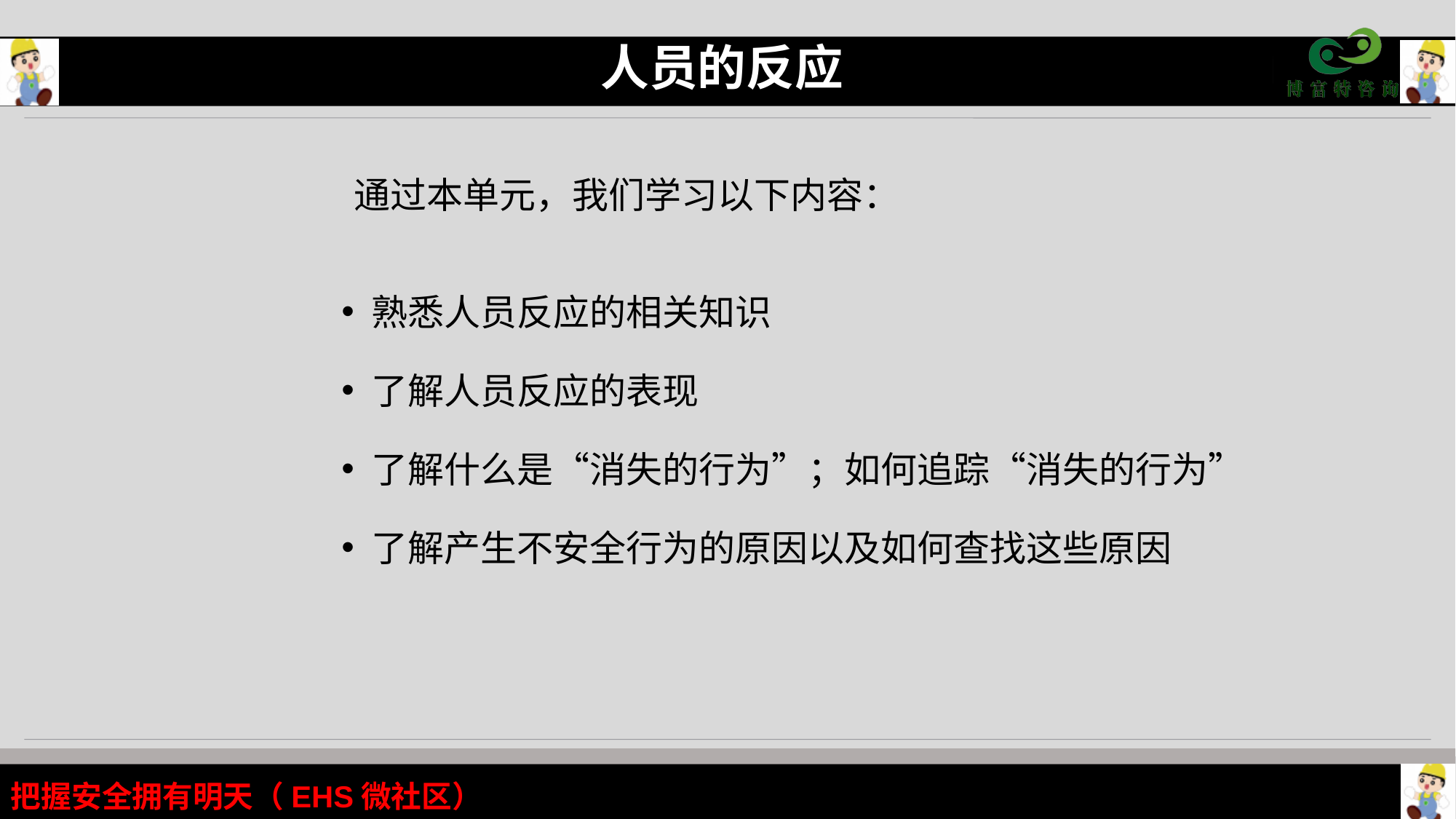

人员的反应
通过本单元，我们学习以下内容：
 熟悉人员反应的相关知识
 了解人员反应的表现
 了解什么是“消失的行为”；如何追踪“消失的行为”
 了解产生不安全行为的原因以及如何查找这些原因
# 4